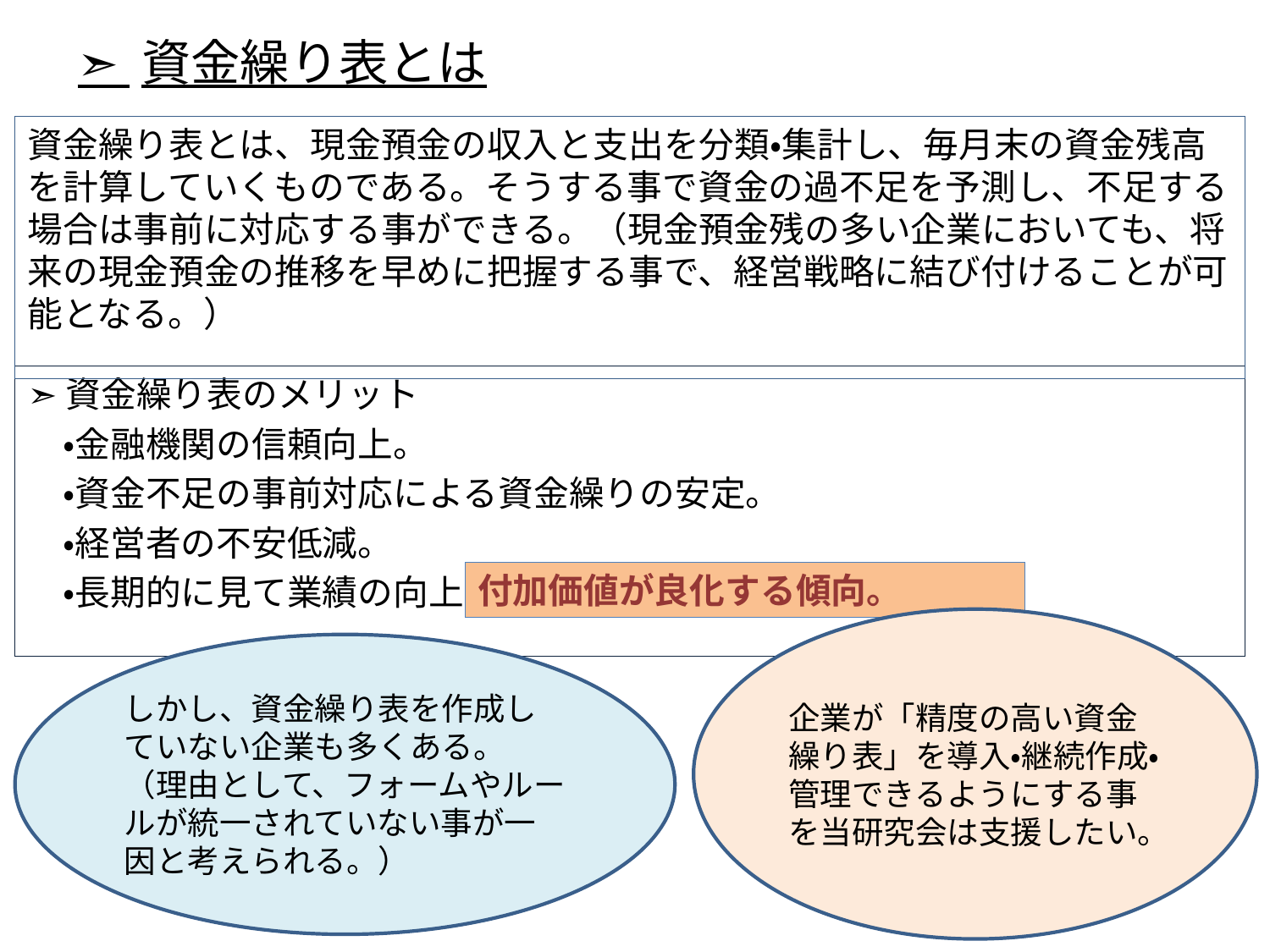

# ➣ 資金繰り表とは
資金繰り表とは、現金預金の収入と支出を分類・集計し、毎月末の資金残高を計算していくものである。そうする事で資金の過不足を予測し、不足する場合は事前に対応する事ができる。（現金預金残の多い企業においても、将来の現金預金の推移を早めに把握する事で、経営戦略に結び付けることが可能となる。）

➣資金繰り表のメリット
　・金融機関の信頼向上。
　・資金不足の事前対応による資金繰りの安定。
　・経営者の不安低減。
　・長期的に見て業績の向上。

付加価値が良化する傾向。
企業が「精度の高い資金繰り表」を導入・継続作成・管理できるようにする事を当研究会は支援したい。
しかし、資金繰り表を作成していない企業も多くある。
（理由として、フォームやルールが統一されていない事が一因と考えられる。）